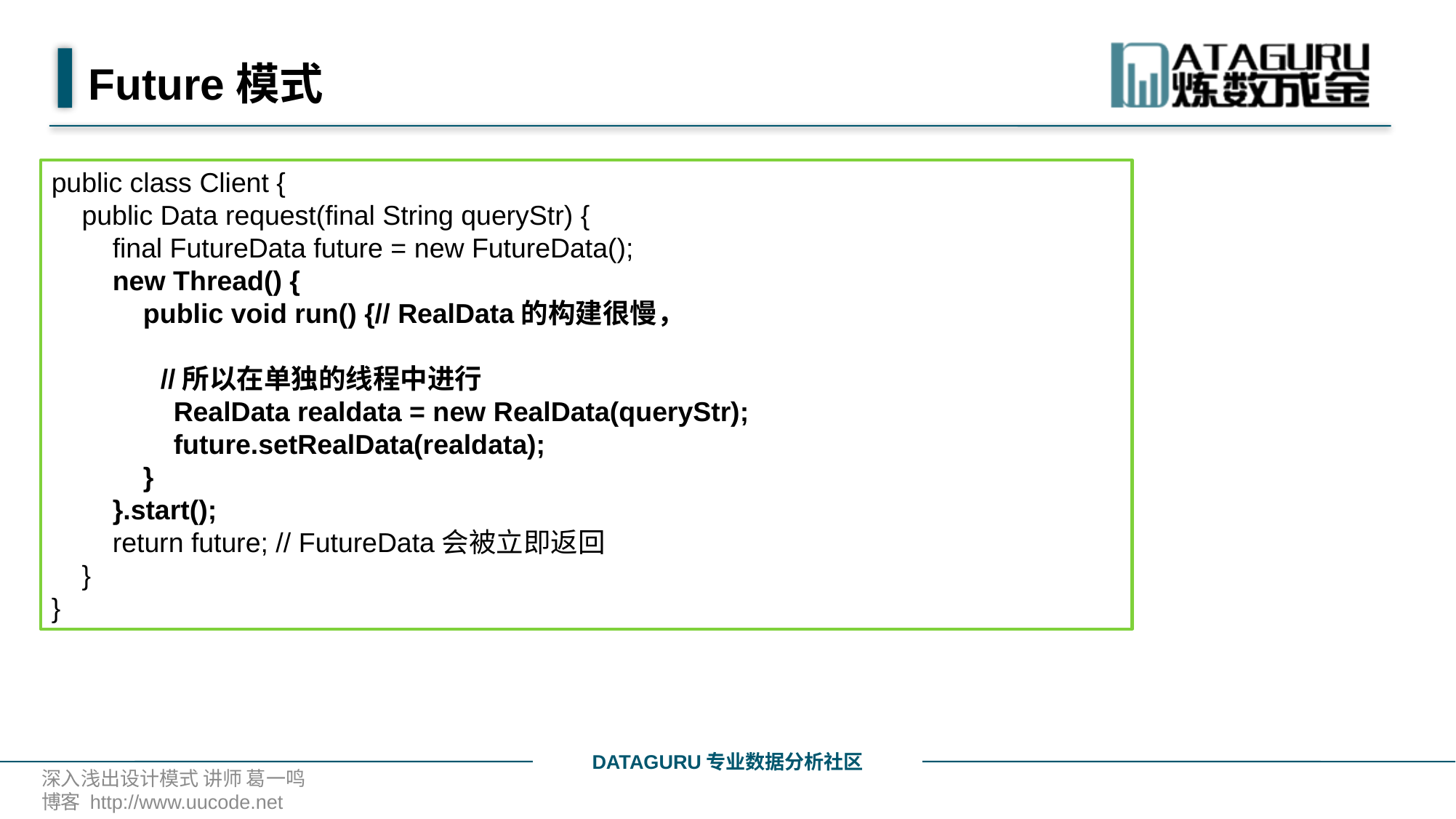

# Future模式
public class Client {
    public Data request(final String queryStr) {
        final FutureData future = new FutureData();
        new Thread() {
            public void run() {// RealData的构建很慢，
										//所以在单独的线程中进行
                RealData realdata = new RealData(queryStr);
                future.setRealData(realdata);
            }
        }.start();
        return future; // FutureData会被立即返回
    }
}